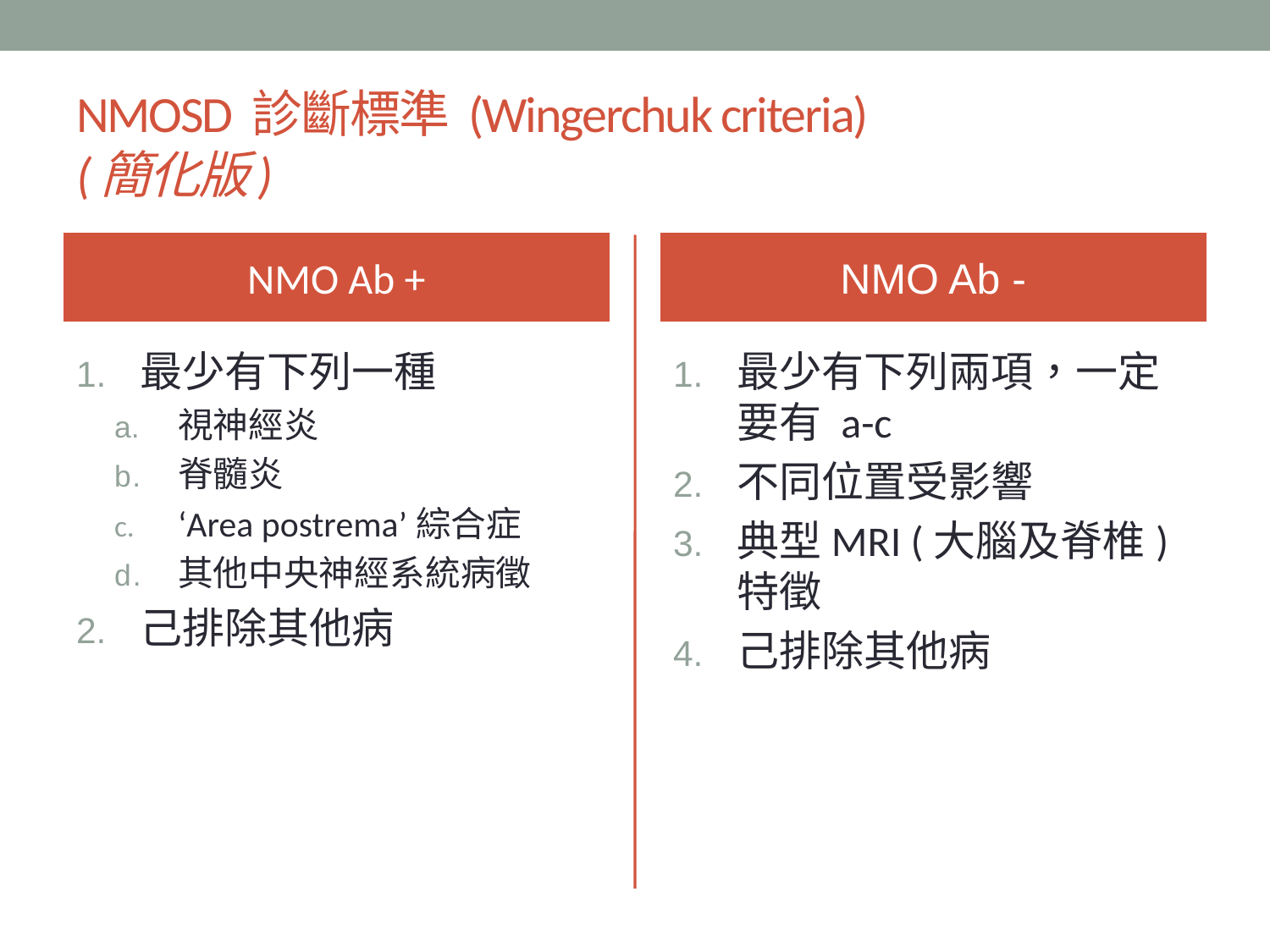

# NMOSD 診斷標準 (Wingerchuk criteria) (簡化版)
NMO Ab +
NMO Ab -
最少有下列一種
視神經炎
脊髓炎
‘Area postrema’綜合症
其他中央神經系統病徵
己排除其他病

最少有下列兩項，一定要有 a-c
不同位置受影響
典型MRI (大腦及脊椎)特徵
己排除其他病